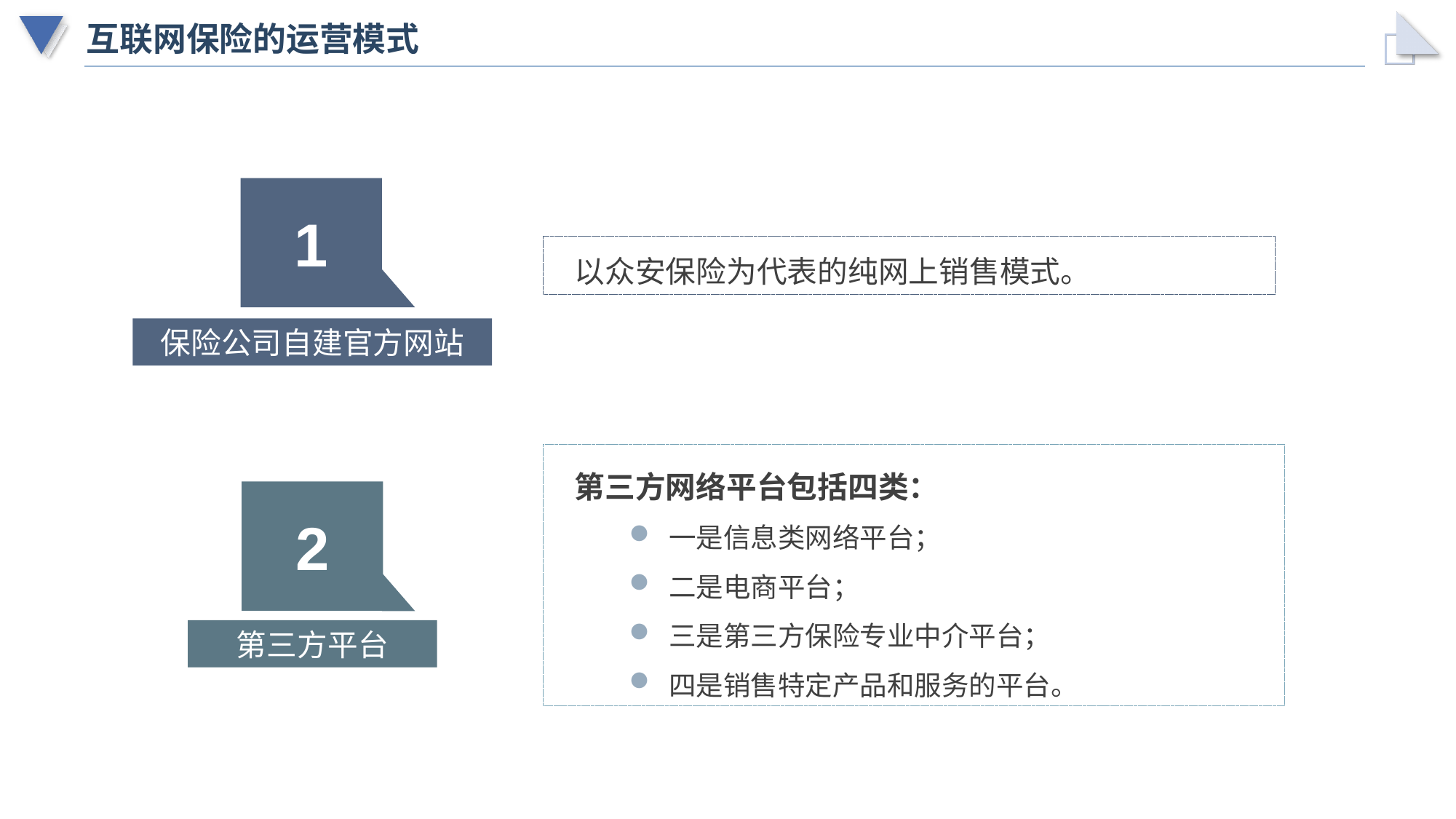

# 互联网保险的运营模式
1

以众安保险为代表的纯网上销售模式。
保险公司自建官方网站
第三方网络平台包括四类：
 一是信息类网络平台；
 二是电商平台；
 三是第三方保险专业中介平台；
 四是销售特定产品和服务的平台。
2

第三方平台